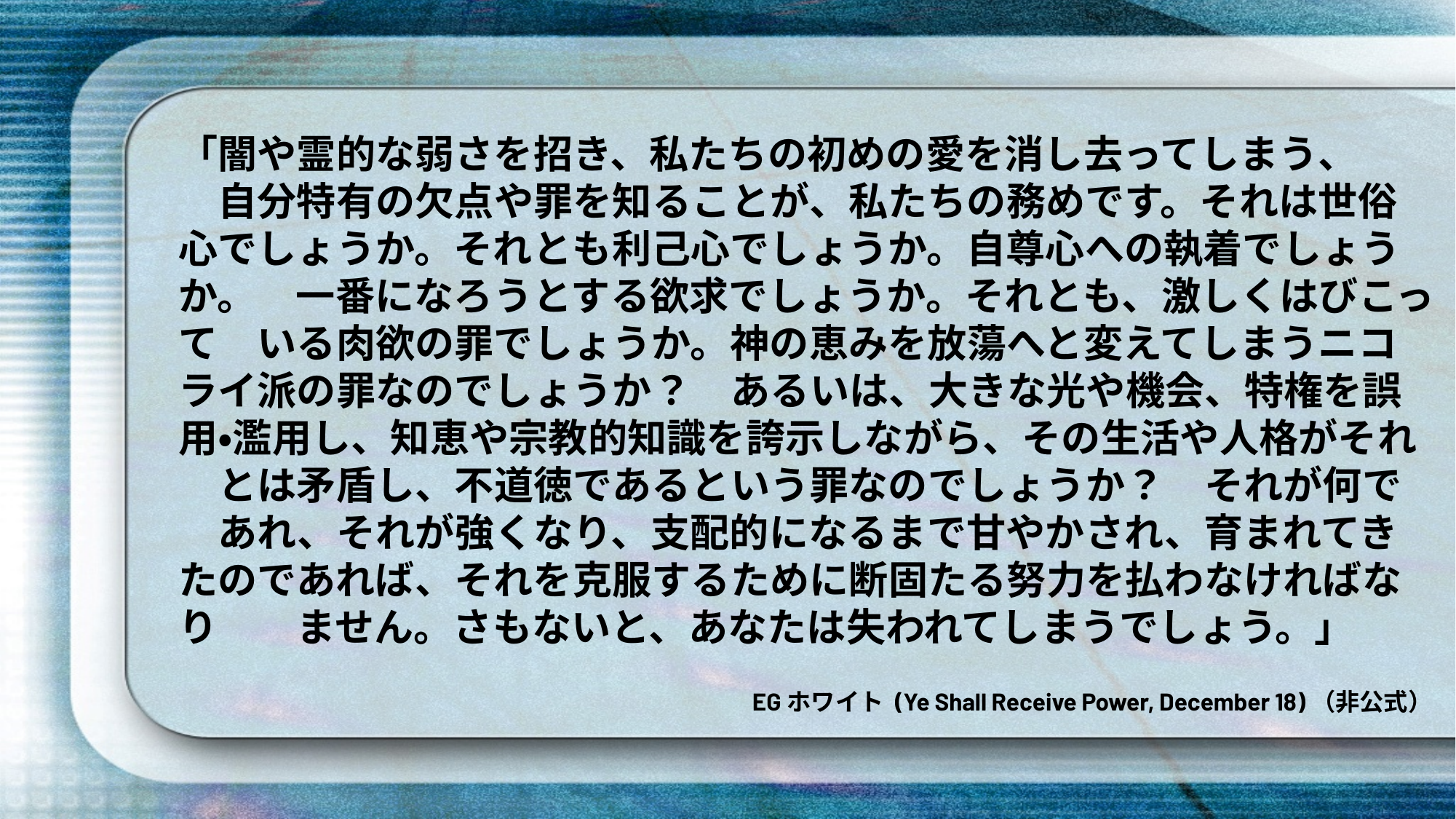

「闇や霊的な弱さを招き、私たちの初めの愛を消し去ってしまう、　　自分特有の欠点や罪を知ることが、私たちの務めです。それは世俗心でしょうか。それとも利己心でしょうか。自尊心への執着でしょうか。　一番になろうとする欲求でしょうか。それとも、激しくはびこって　いる肉欲の罪でしょうか。神の恵みを放蕩へと変えてしまうニコライ派の罪なのでしょうか？　あるいは、大きな光や機会、特権を誤用・濫用し、知恵や宗教的知識を誇示しながら、その生活や人格がそれ　とは矛盾し、不道徳であるという罪なのでしょうか？　それが何で　あれ、それが強くなり、支配的になるまで甘やかされ、育まれてきたのであれば、それを克服するために断固たる努力を払わなければなり　　ません。さもないと、あなたは失われてしまうでしょう。」
EGホワイト (Ye Shall Receive Power, December 18)（非公式）